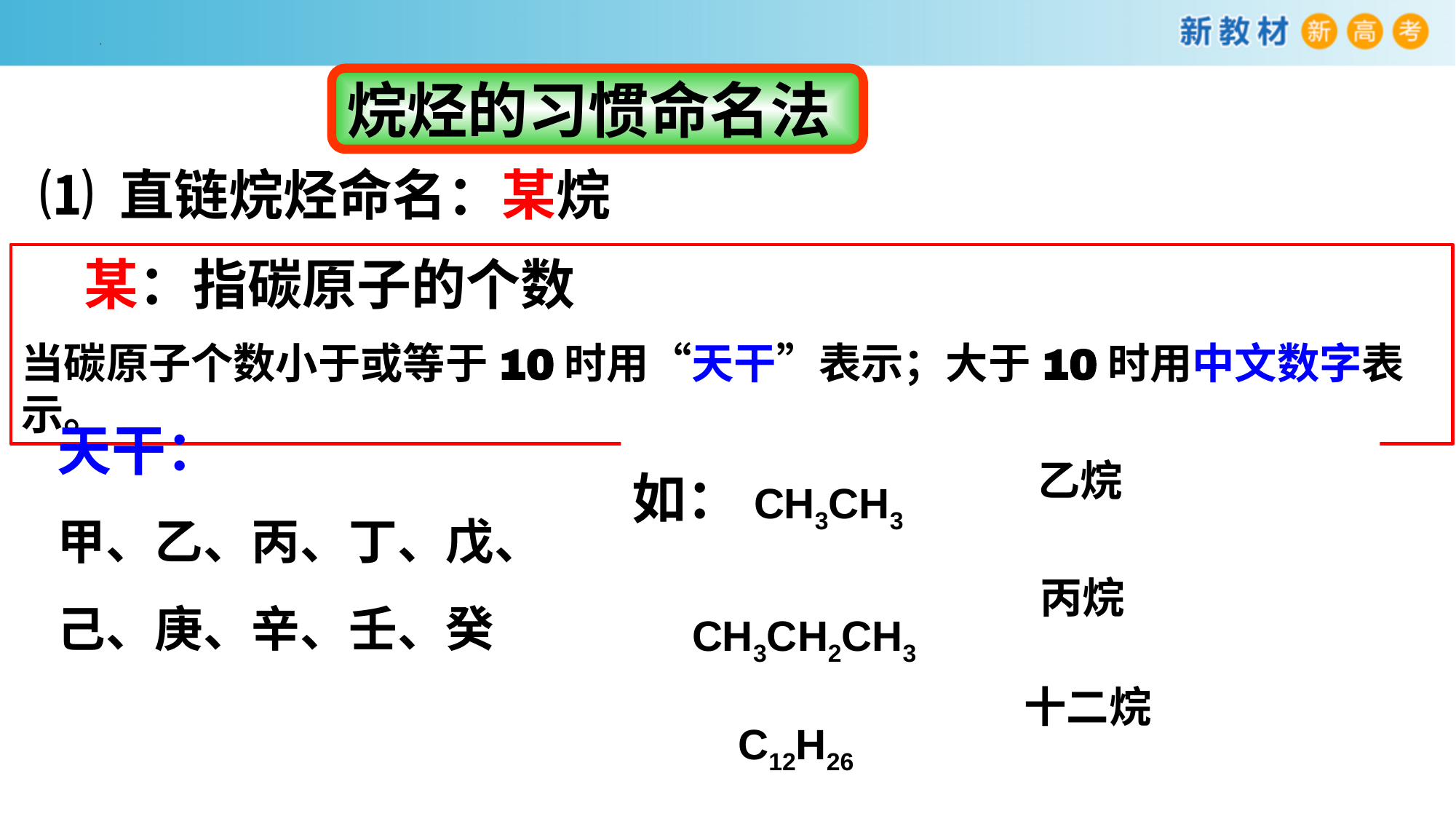

烷烃的习惯命名法
⑴ 直链烷烃命名：某烷
    某：指碳原子的个数
当碳原子个数小于或等于10时用“天干”表示；大于10时用中文数字表示。
天干：
甲、乙、丙、丁、戊、
己、庚、辛、壬、癸
如：CH3CH3
    CH3CH2CH3
         C12H26
乙烷
丙烷
十二烷